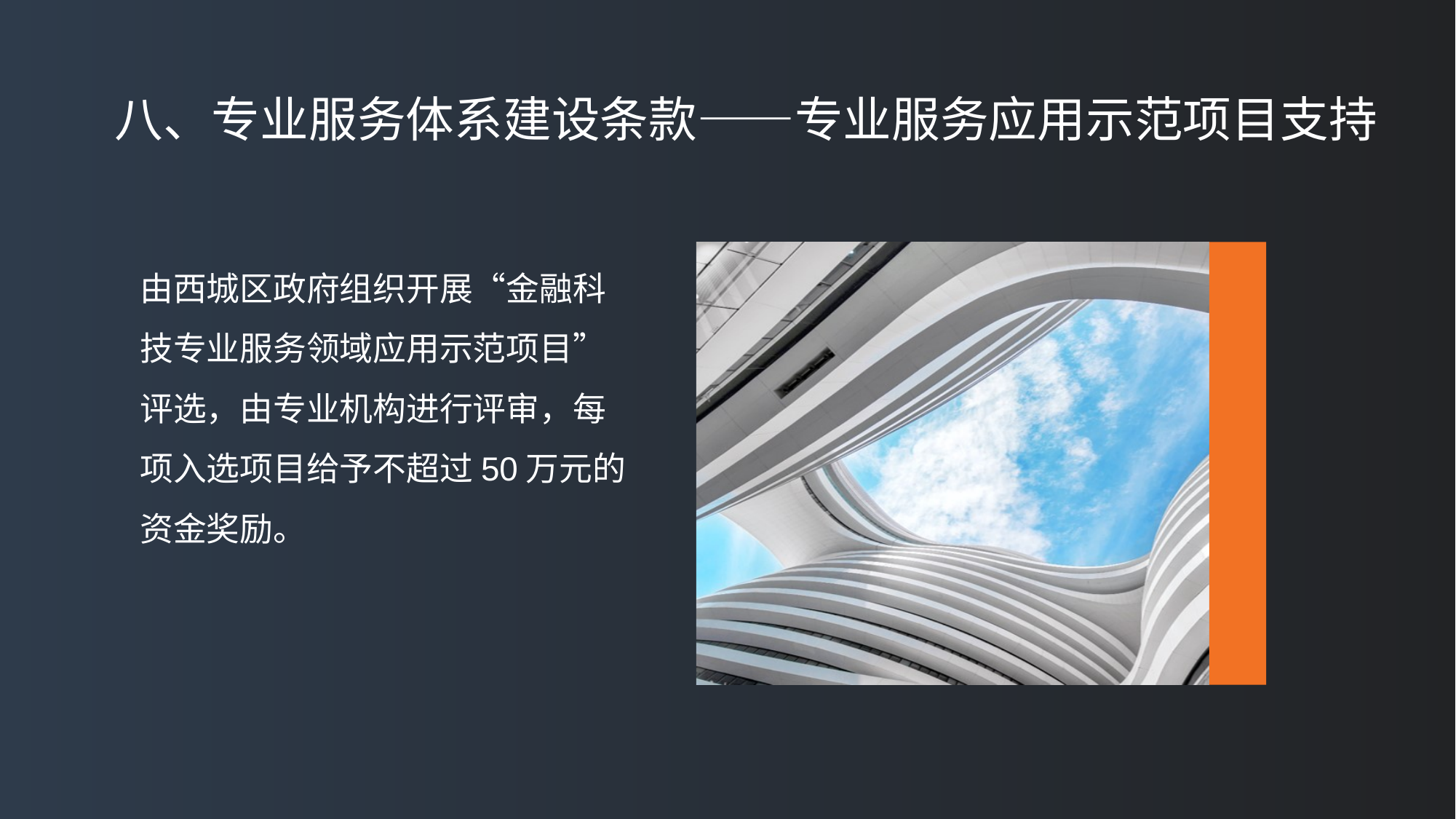

八、专业服务体系建设条款——专业服务应用示范项目支持

由西城区政府组织开展“金融科技专业服务领域应用示范项目”评选，由专业机构进行评审，每项入选项目给予不超过50万元的资金奖励。